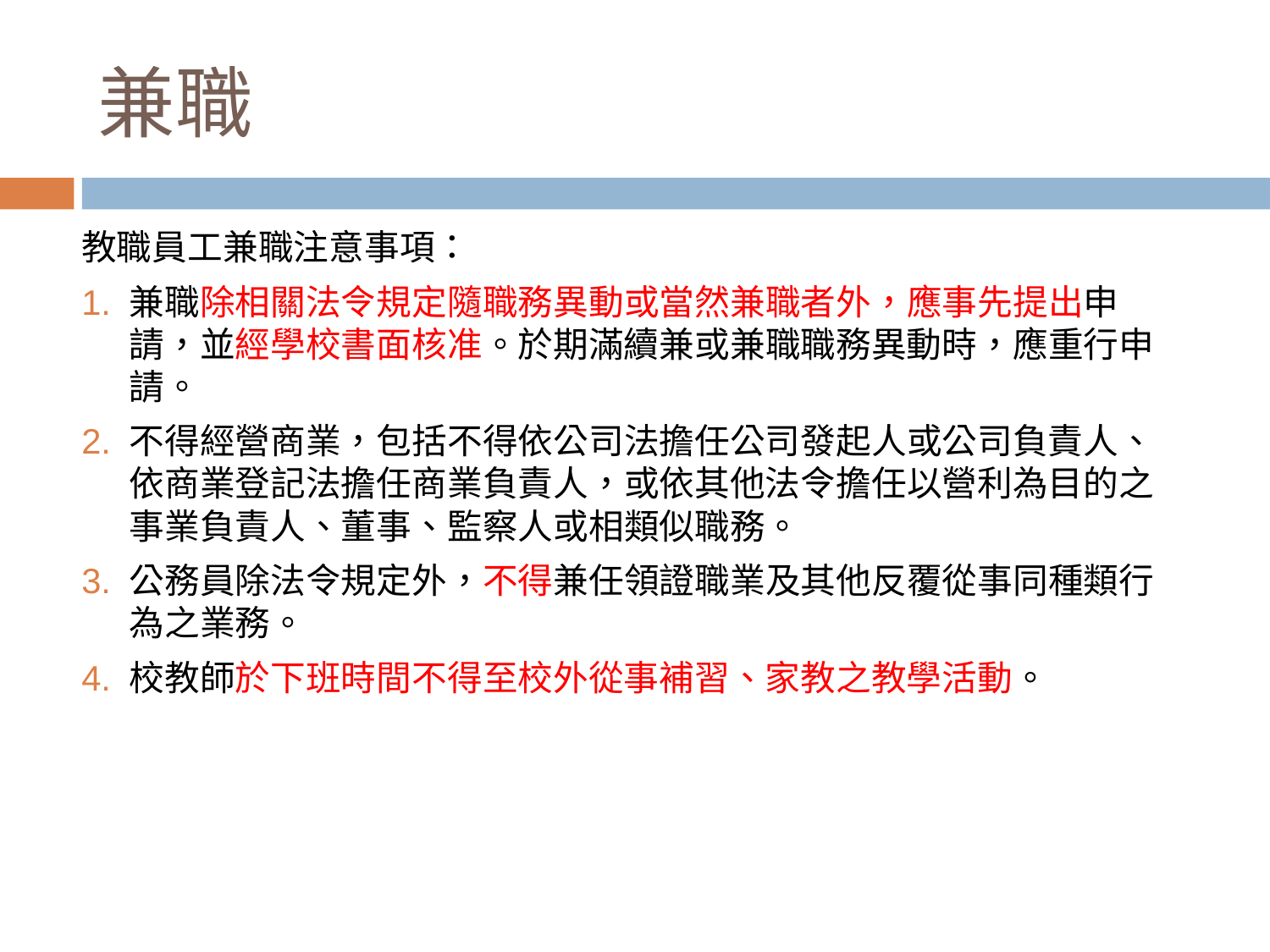

# 兼職
教職員工兼職注意事項：
兼職除相關法令規定隨職務異動或當然兼職者外，應事先提出申請，並經學校書面核准。於期滿續兼或兼職職務異動時，應重行申請。
不得經營商業，包括不得依公司法擔任公司發起人或公司負責人、依商業登記法擔任商業負責人，或依其他法令擔任以營利為目的之事業負責人、董事、監察人或相類似職務。
公務員除法令規定外，不得兼任領證職業及其他反覆從事同種類行為之業務。
校教師於下班時間不得至校外從事補習、家教之教學活動。